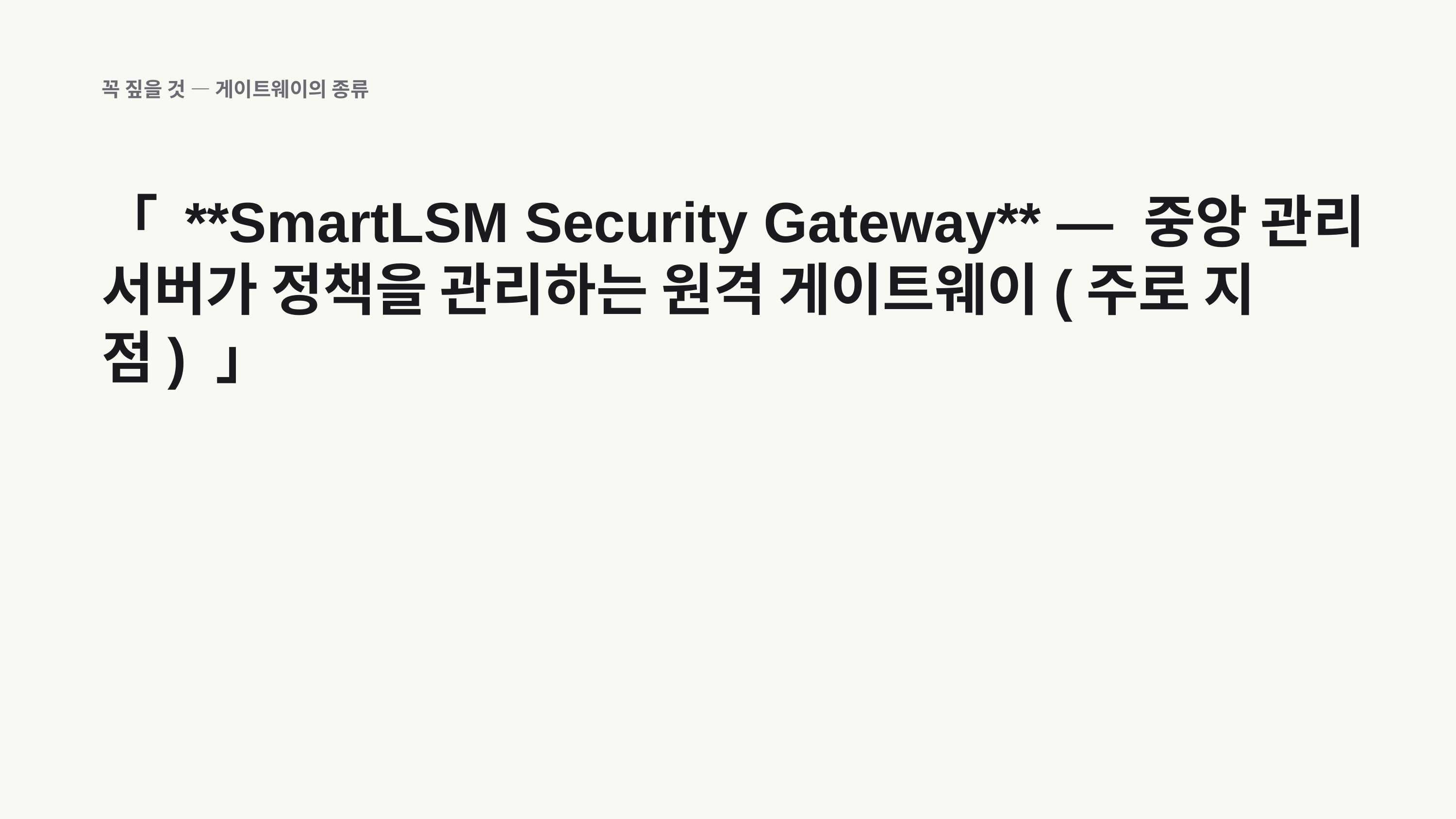

꼭 짚을 것 — 게이트웨이의 종류
「 **SmartLSM Security Gateway** — 중앙 관리 서버가 정책을 관리하는 원격 게이트웨이(주로 지점) 」